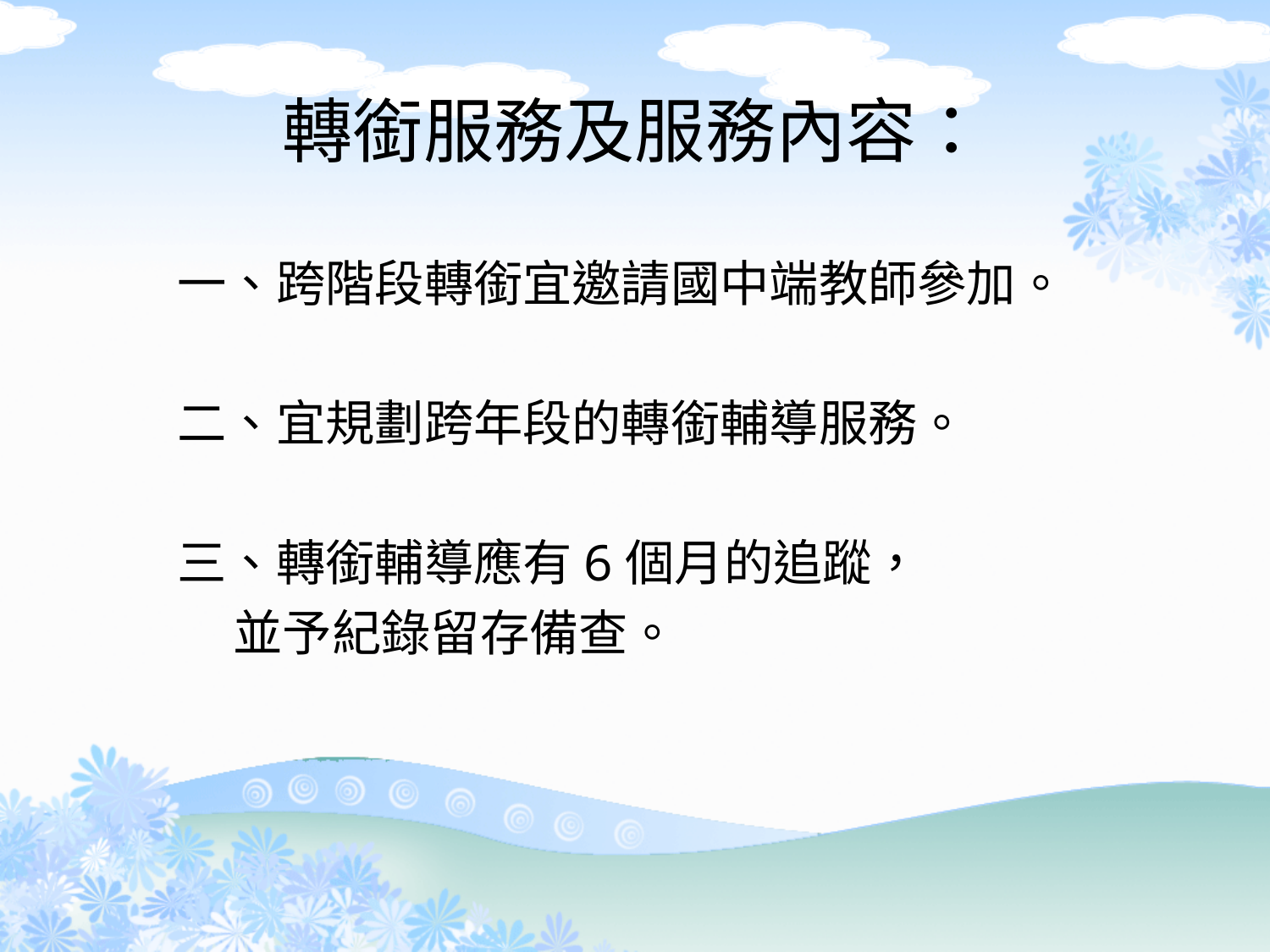

# 轉銜服務及服務內容：
一、跨階段轉銜宜邀請國中端教師參加。

二、宜規劃跨年段的轉銜輔導服務。

三、轉銜輔導應有6個月的追蹤，
    並予紀錄留存備查。